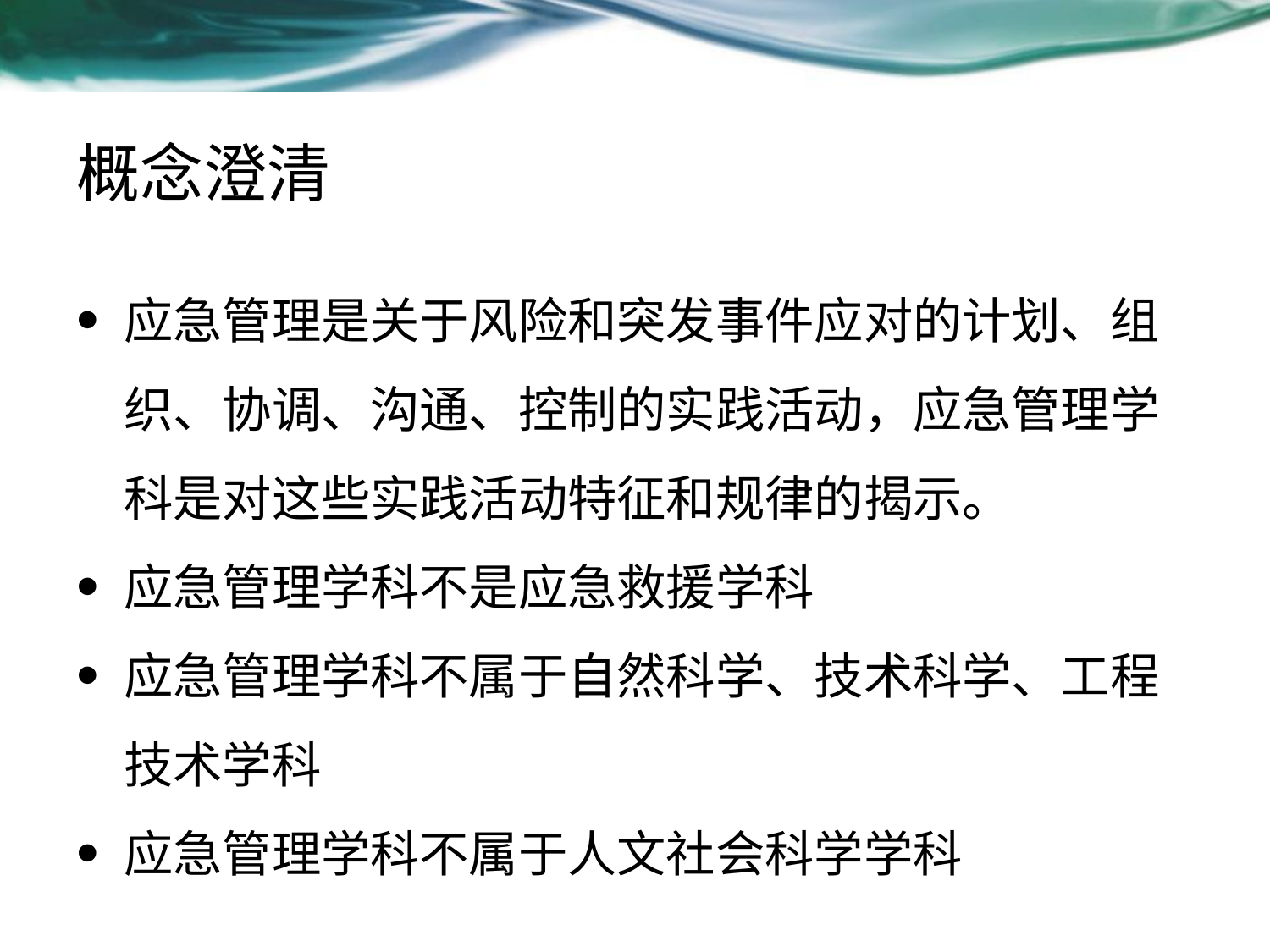

# 概念澄清
应急管理是关于风险和突发事件应对的计划、组织、协调、沟通、控制的实践活动，应急管理学科是对这些实践活动特征和规律的揭示。
应急管理学科不是应急救援学科
应急管理学科不属于自然科学、技术科学、工程技术学科
应急管理学科不属于人文社会科学学科